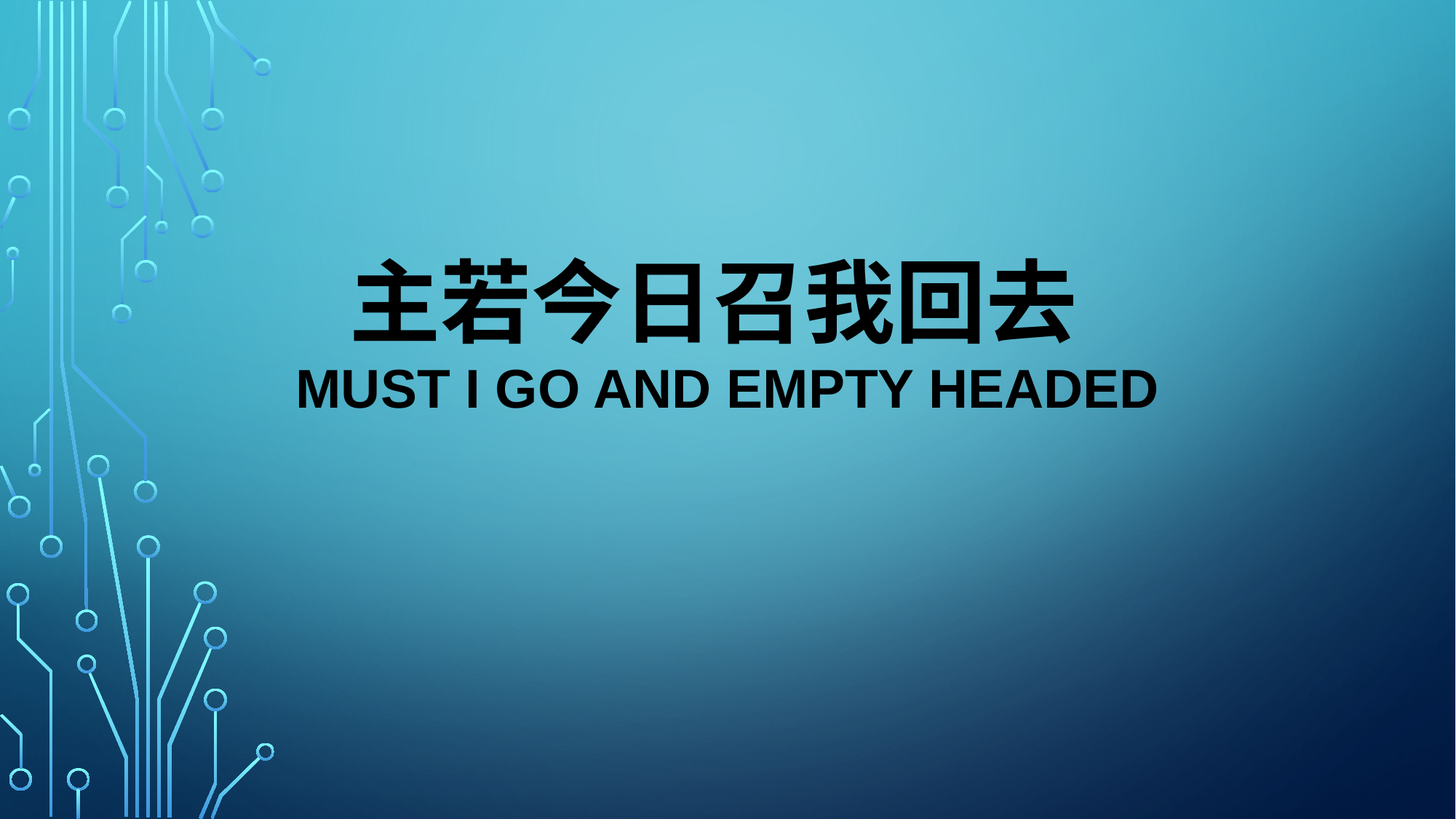

# 主若今日召我回去 must I go and empty headed